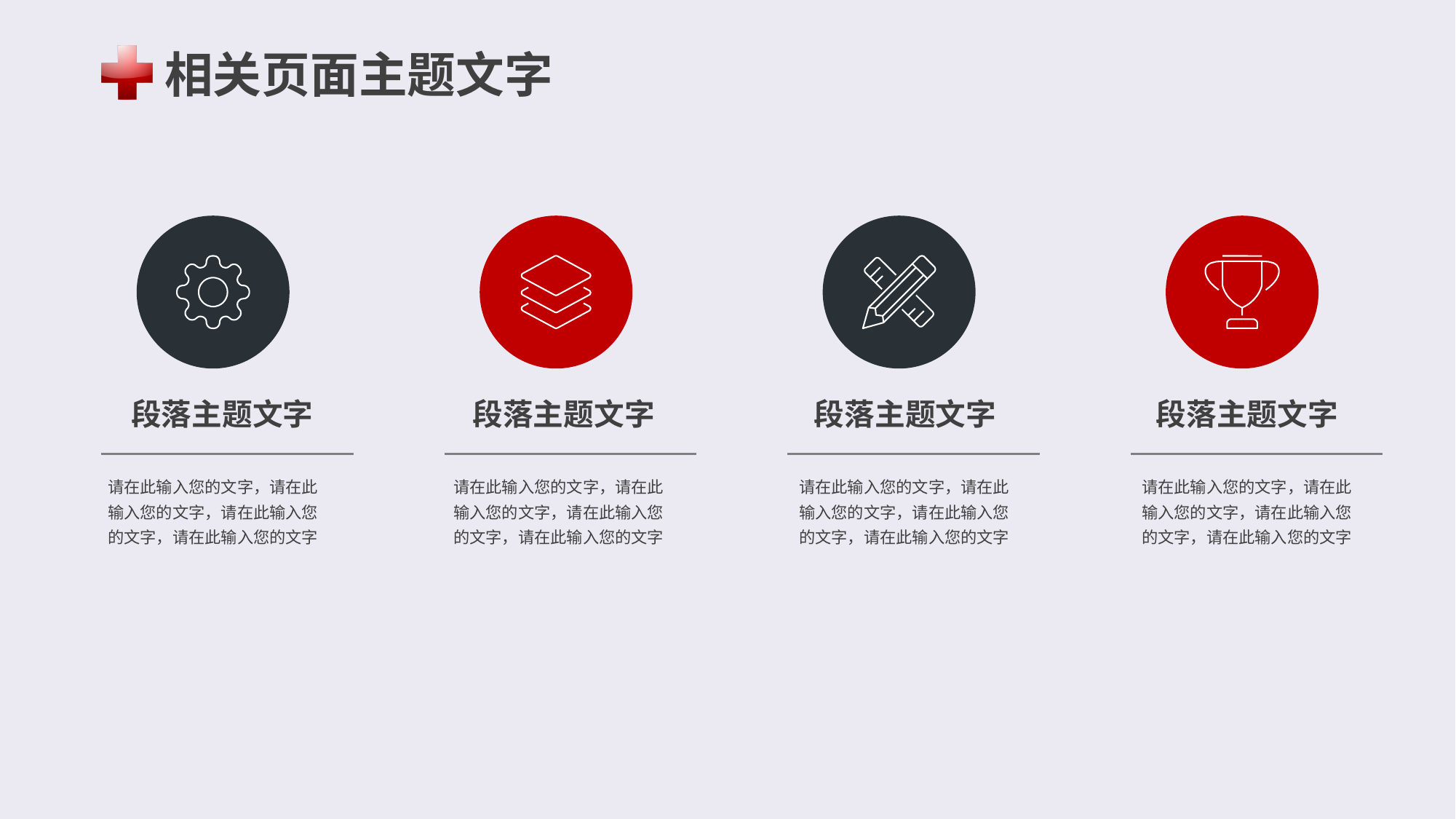

相关页面主题文字

段落主题文字
段落主题文字
段落主题文字
段落主题文字
请在此输入您的文字，请在此输入您的文字，请在此输入您的文字，请在此输入您的文字
请在此输入您的文字，请在此输入您的文字，请在此输入您的文字，请在此输入您的文字
请在此输入您的文字，请在此输入您的文字，请在此输入您的文字，请在此输入您的文字
请在此输入您的文字，请在此输入您的文字，请在此输入您的文字，请在此输入您的文字